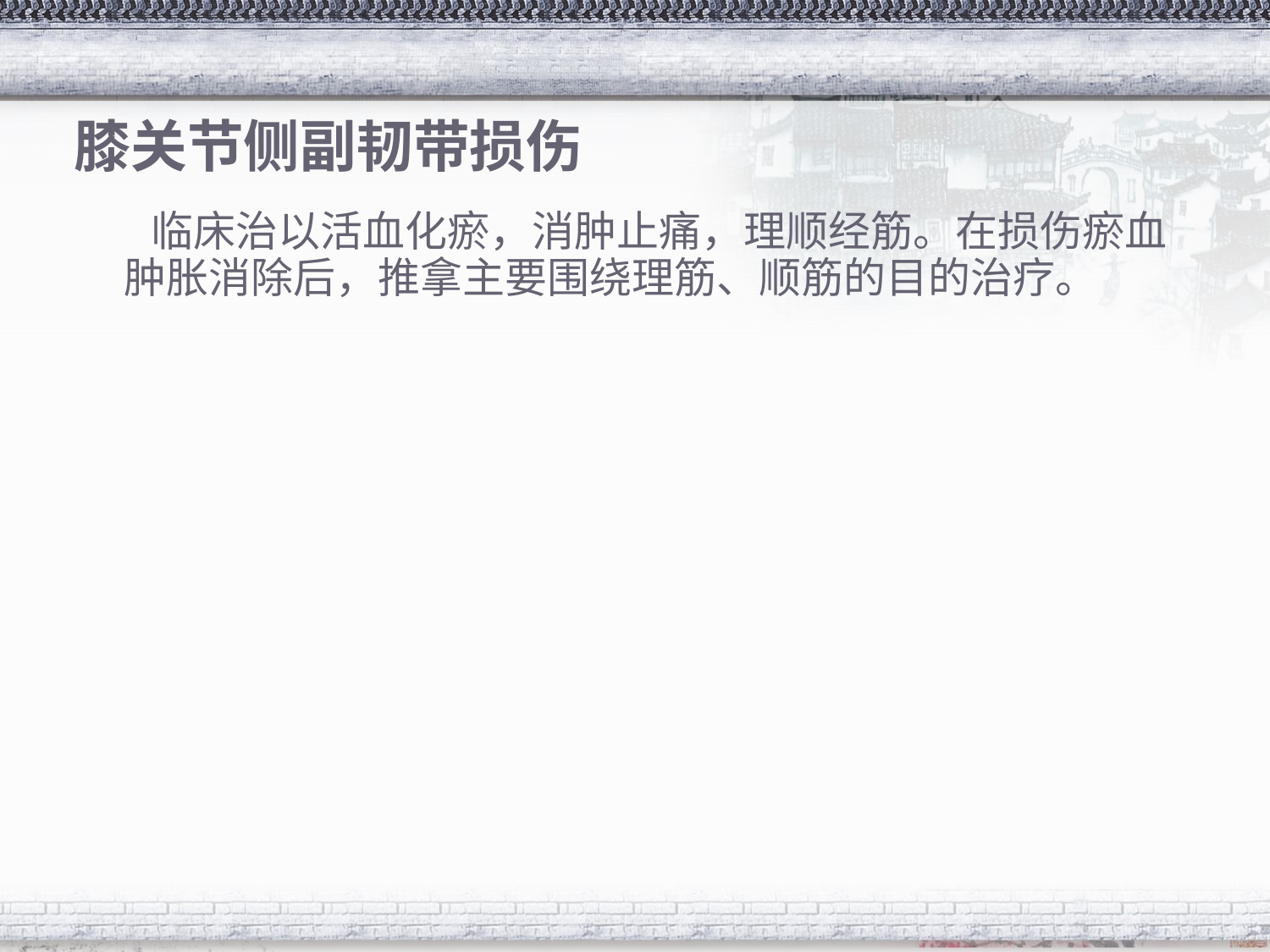

# 膝关节侧副韧带损伤
       临床治以活血化瘀，消肿止痛，理顺经筋。在损伤瘀血肿胀消除后，推拿主要围绕理筋、顺筋的目的治疗。